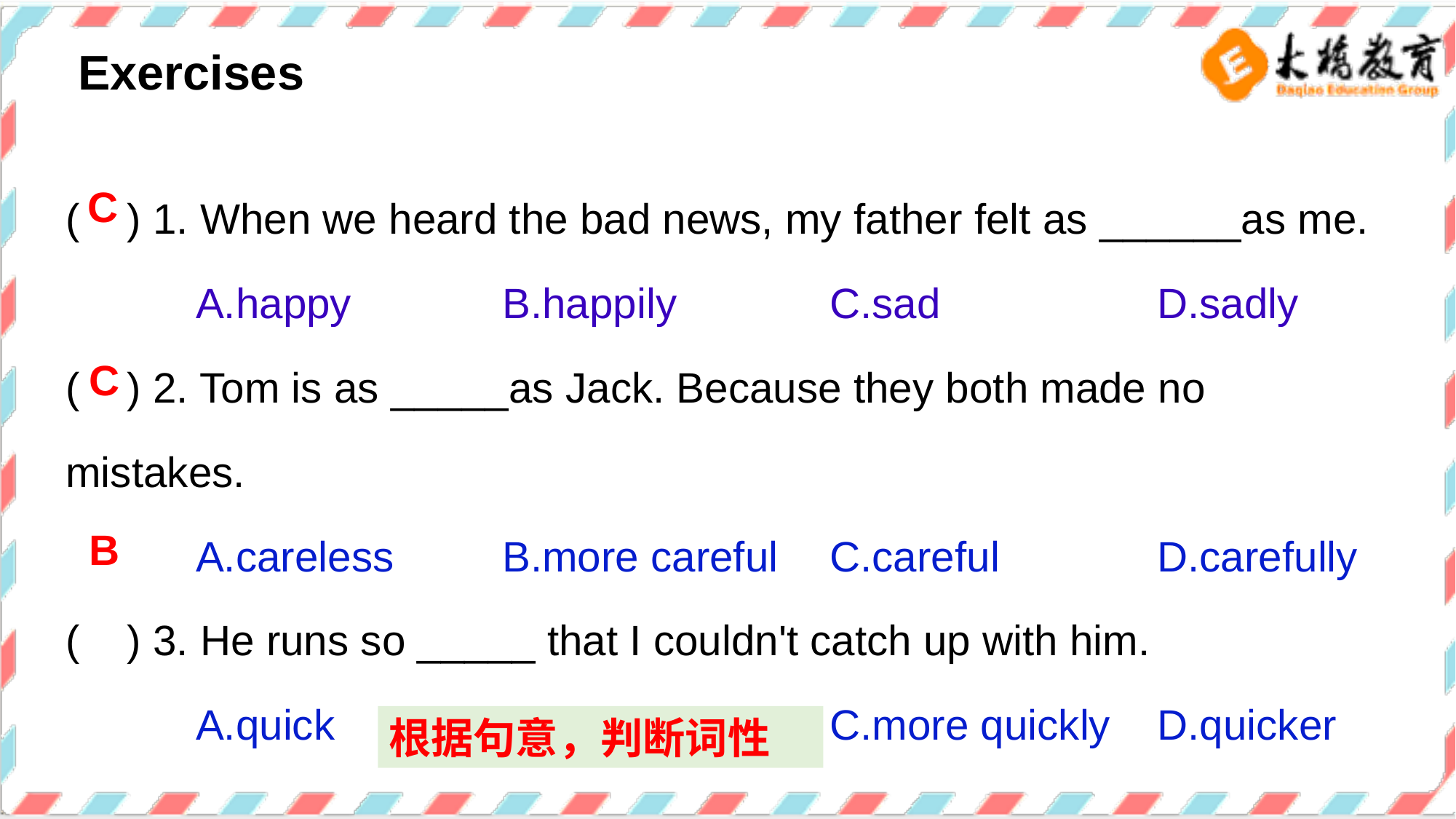

Exercises
(    ) 1. When we heard the bad news, my father felt as ______as me.
           A.happy 		B.happily 		C.sad 		D.sadly
(    ) 2. Tom is as _____as Jack. Because they both made no mistakes.
           A.careless 	B.more careful 	C.careful 		D.carefully
(    ) 3. He runs so _____ that I couldn't catch up with him.
           A.quick 		B.quickly 		C.more quickly 	D.quicker
C
C
B
根据句意，判断词性